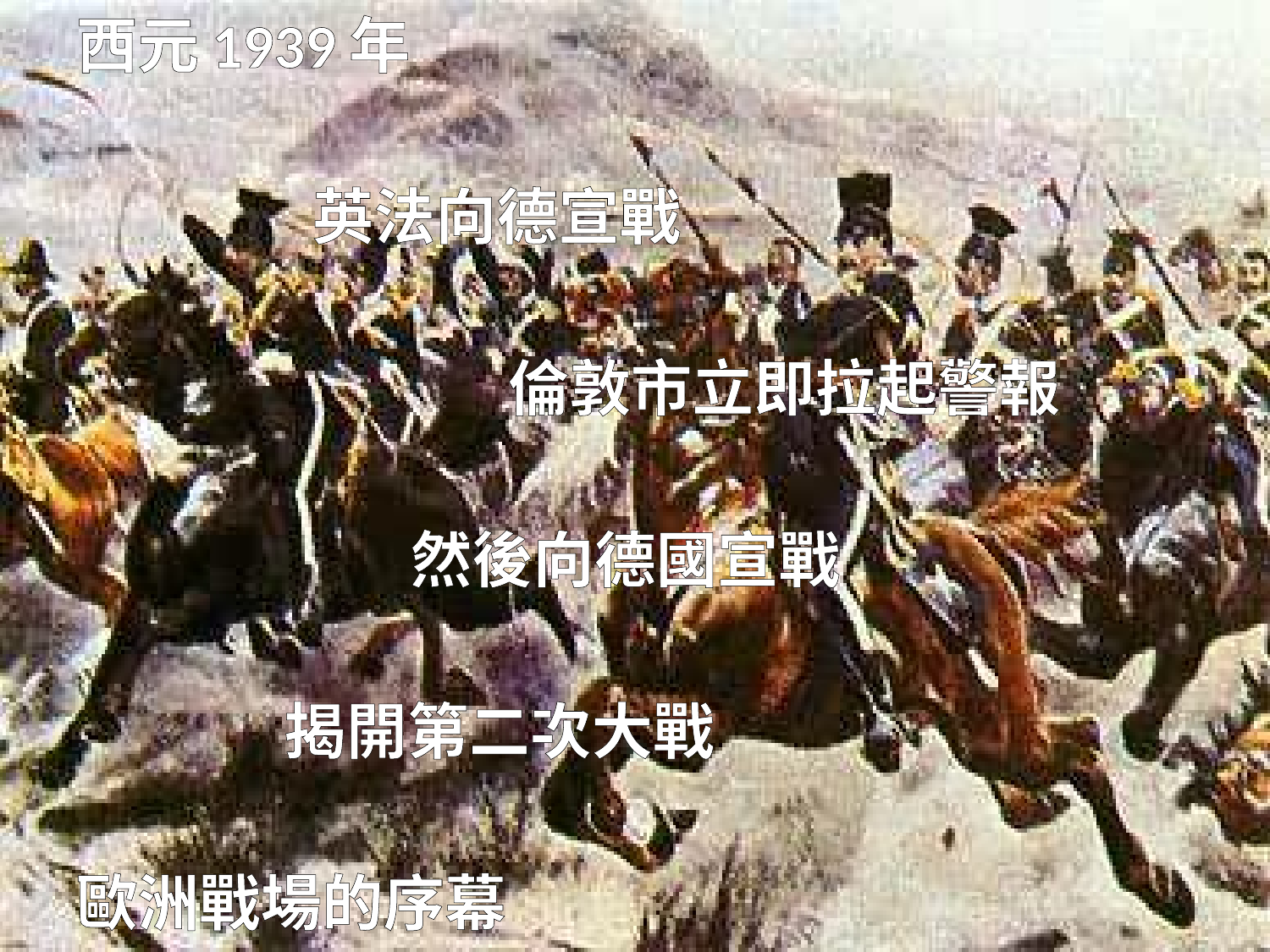

西元1939年

                英法向德宣戰

                              倫敦市立即拉起警報

                       然後向德國宣戰

              揭開第二次大戰

歐洲戰場的序幕